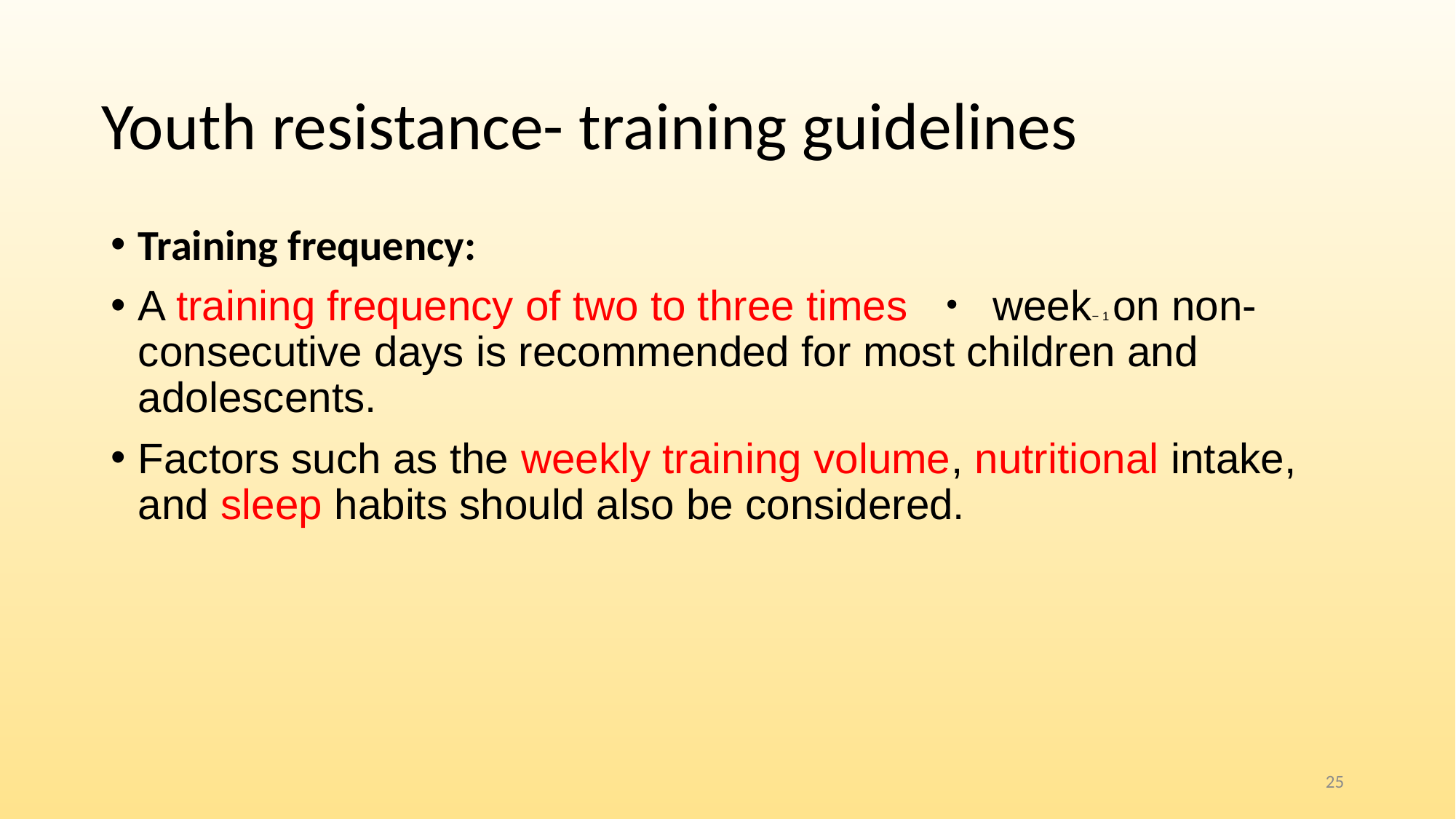

# Youth resistance- training guidelines
Training frequency:
A training frequency of two to three times ・ week− 1 on non- consecutive days is recommended for most children and adolescents.
Factors such as the weekly training volume, nutritional intake, and sleep habits should also be considered.

25